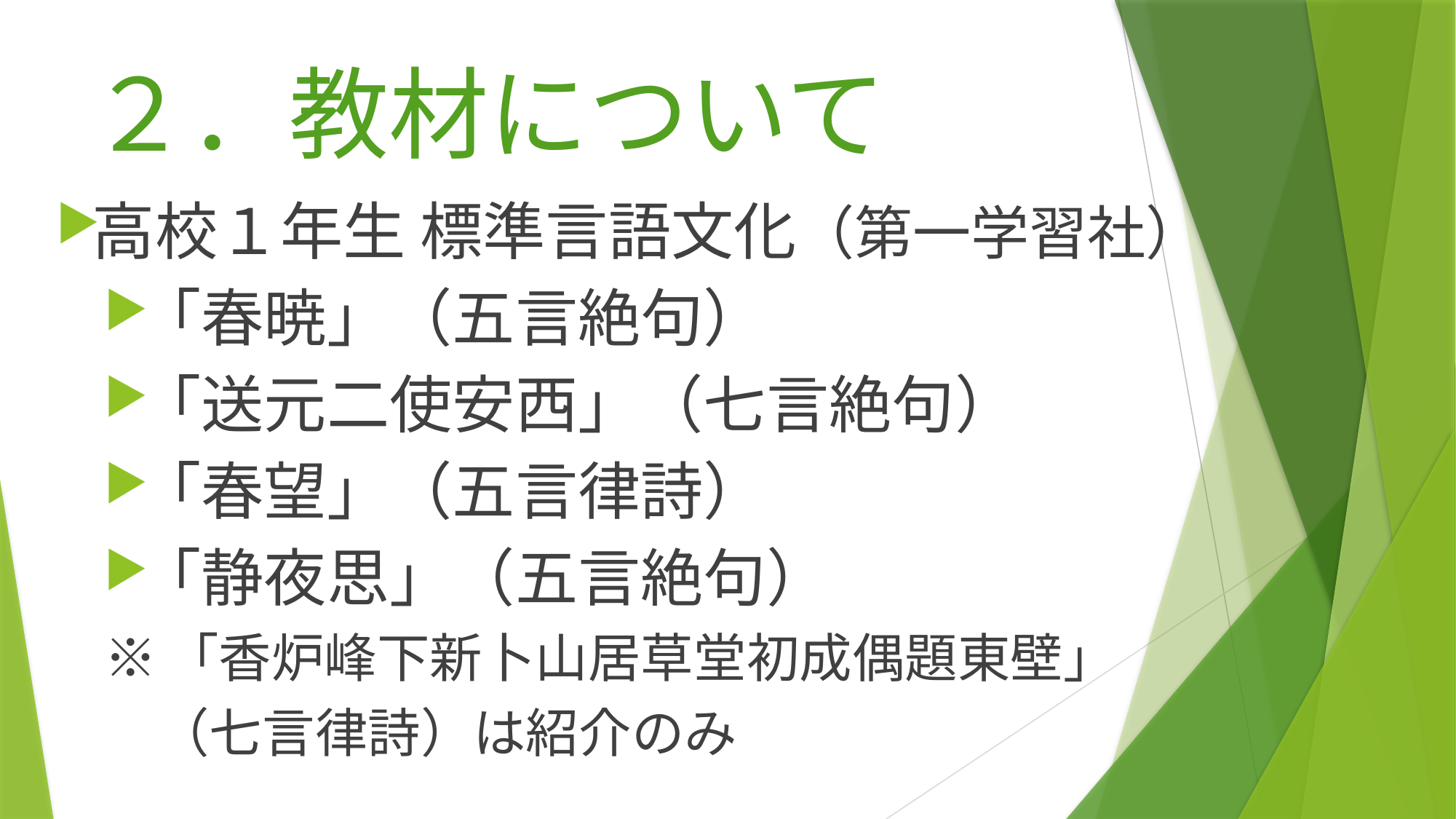

# ２．教材について
高校１年生 標準言語文化（第一学習社）
「春暁」（五言絶句）
「送元二使安西」（七言絶句）
「春望」（五言律詩）
「静夜思」（五言絶句）
※「香炉峰下新卜山居草堂初成偶題東壁」
　（七言律詩）は紹介のみ